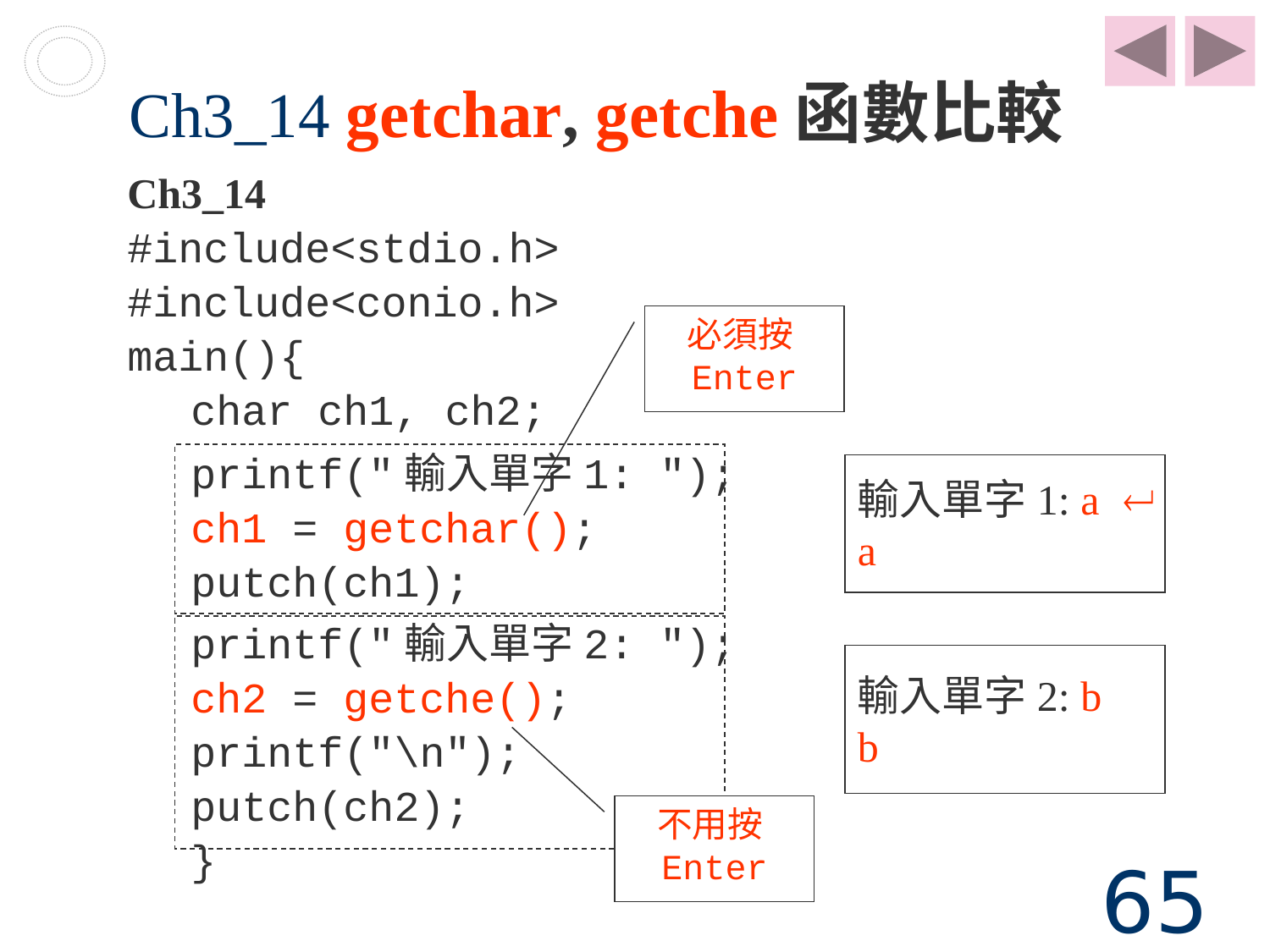

# Ch3_14 getchar, getche函數比較
Ch3_14
#include<stdio.h>
#include<conio.h>
main(){
char ch1, ch2;
必須按Enter

printf("輸入單字1: ");
ch1 = getchar();
putch(ch1);
輸入單字1: a ↵
a
printf("輸入單字2: ");
ch2 = getche();
printf("\n");
putch(ch2);
}

輸入單字2: b
b
不用按Enter
65